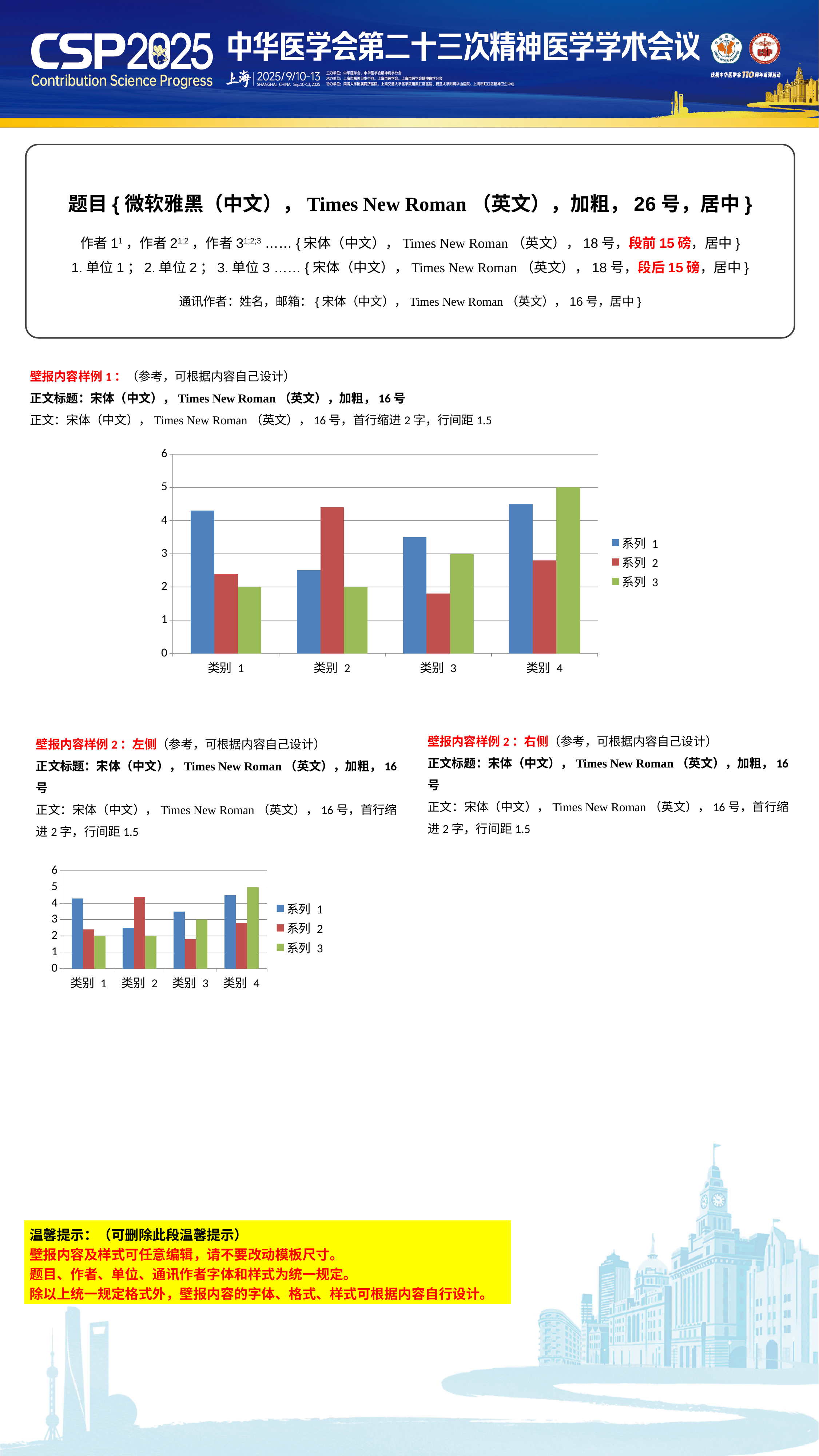

题目{微软雅黑（中文），Times New Roman（英文），加粗，26号，居中}
作者11，作者21;2，作者31;2;3 …… {宋体（中文），Times New Roman（英文），18号，段前15磅，居中}
1.单位1；2.单位2；3.单位3 …… {宋体（中文），Times New Roman（英文），18号，段后15磅，居中}
通讯作者：姓名，邮箱：{宋体（中文），Times New Roman（英文），16号，居中}
壁报内容样例1：（参考，可根据内容自己设计）
正文标题：宋体（中文），Times New Roman（英文），加粗，16号
正文：宋体（中文），Times New Roman（英文），16号，首行缩进2字，行间距1.5

### Chart

| Category | 系列 1 | 系列 2 | 系列 3 |
|---|---|---|---|
| 类别 1 | 4.3 | 2.4 | 2.0 |
| 类别 2 | 2.5 | 4.4 | 2.0 |
| 类别 3 | 3.5 | 1.8 | 3.0 |
| 类别 4 | 4.5 | 2.8 | 5.0 |
壁报内容样例2：右侧（参考，可根据内容自己设计）
正文标题：宋体（中文），Times New Roman（英文），加粗，16号
正文：宋体（中文），Times New Roman（英文），16号，首行缩进2字，行间距1.5

壁报内容样例2：左侧（参考，可根据内容自己设计）
正文标题：宋体（中文），Times New Roman（英文），加粗，16号
正文：宋体（中文），Times New Roman（英文），16号，首行缩进2字，行间距1.5

### Chart

| Category | 系列 1 | 系列 2 | 系列 3 |
|---|---|---|---|
| 类别 1 | 4.3 | 2.4 | 2.0 |
| 类别 2 | 2.5 | 4.4 | 2.0 |
| 类别 3 | 3.5 | 1.8 | 3.0 |
| 类别 4 | 4.5 | 2.8 | 5.0 |
温馨提示：（可删除此段温馨提示）
壁报内容及样式可任意编辑，请不要改动模板尺寸。
题目、作者、单位、通讯作者字体和样式为统一规定。
除以上统一规定格式外，壁报内容的字体、格式、样式可根据内容自行设计。